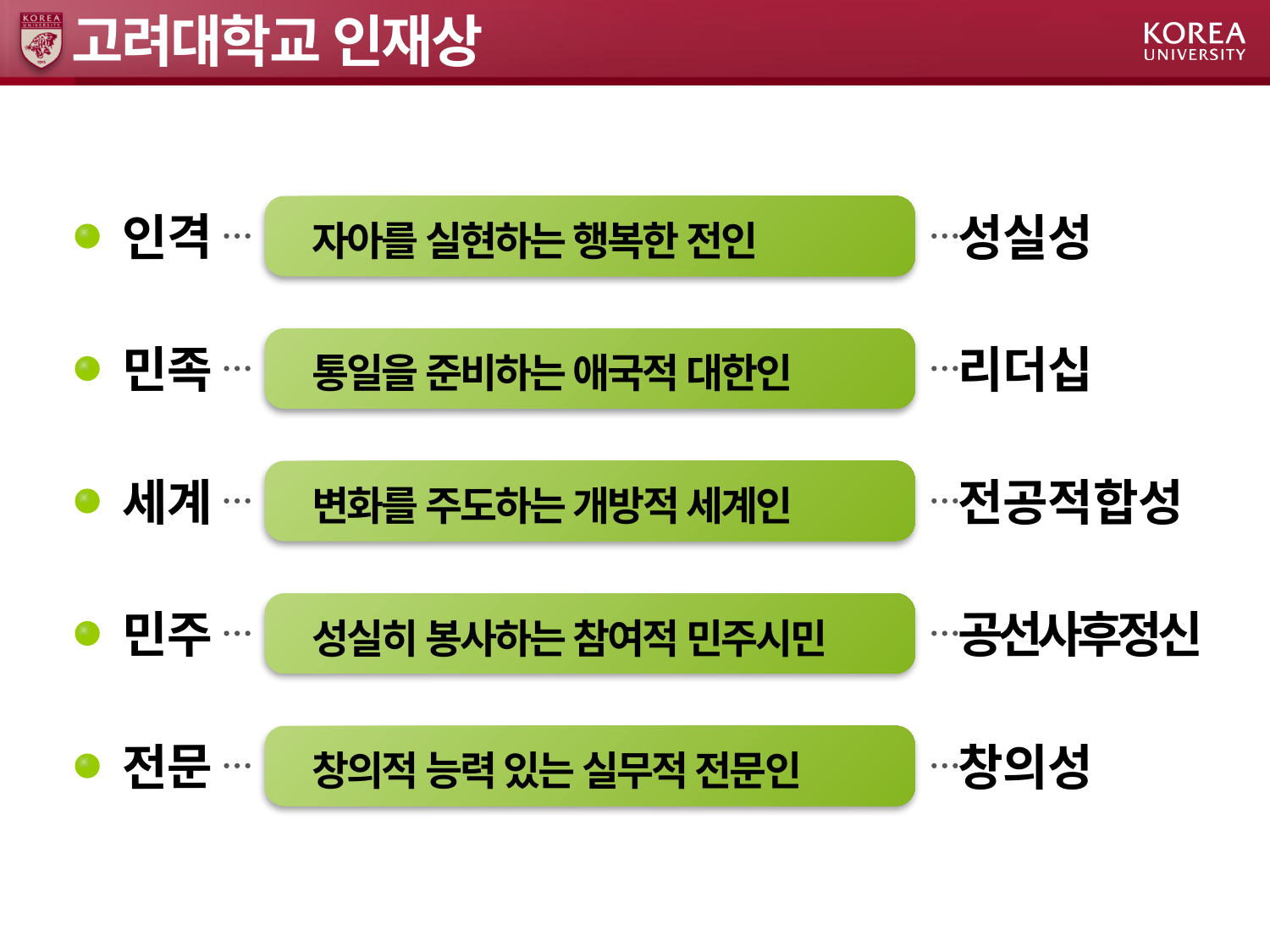

# 고려대학교 인재상

인격
성실성
자아를 실현하는 행복한 전인

민족
리더십
통일을 준비하는 애국적 대한인

세계
전공적합성
변화를 주도하는 개방적 세계인

공선사후정신
민주
성실히 봉사하는 참여적 민주시민

전문
창의성
창의적 능력 있는 실무적 전문인